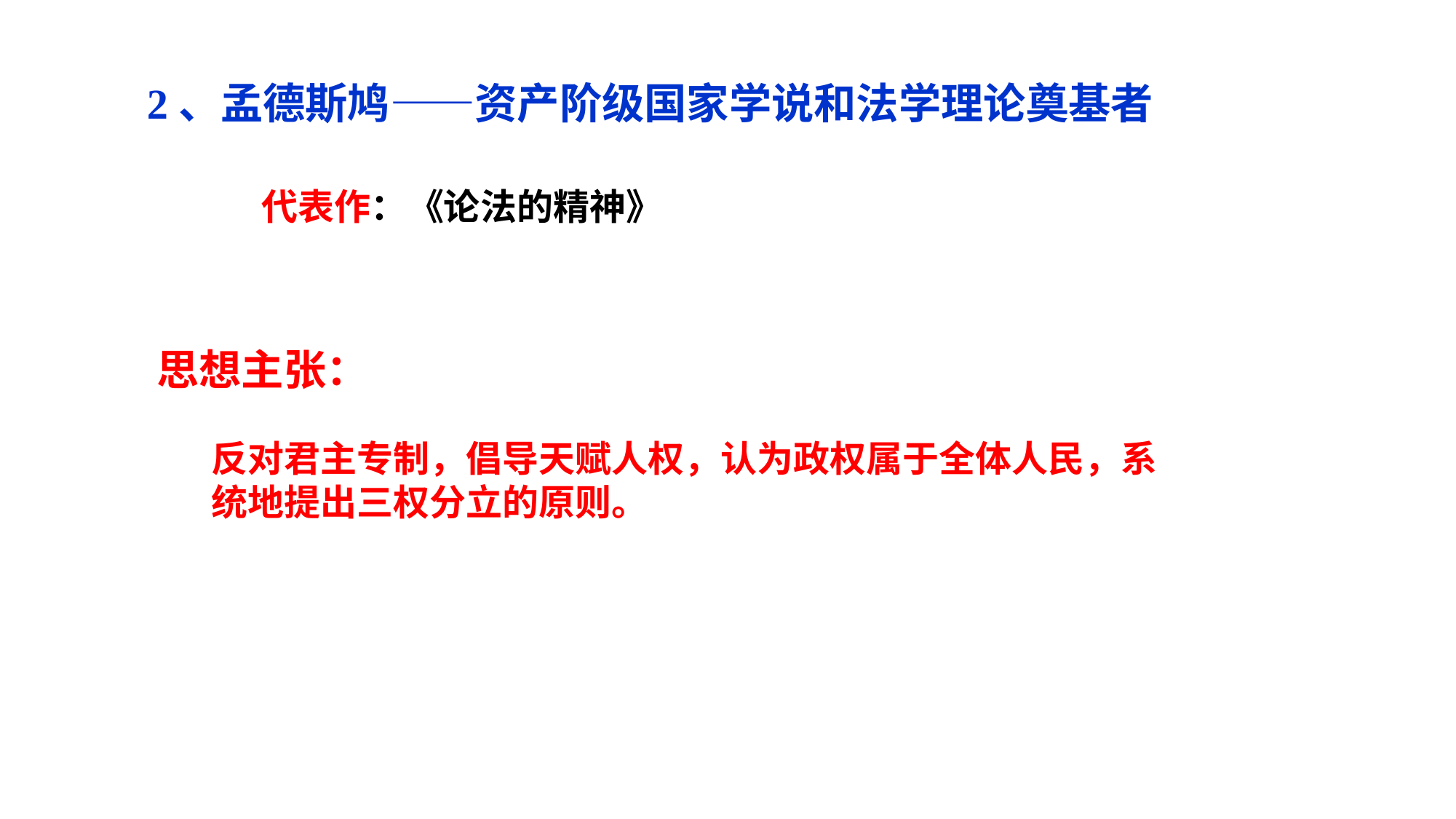

2、孟德斯鸠——资产阶级国家学说和法学理论奠基者
代表作：《论法的精神》
思想主张：
反对君主专制，倡导天赋人权，认为政权属于全体人民，系统地提出三权分立的原则。